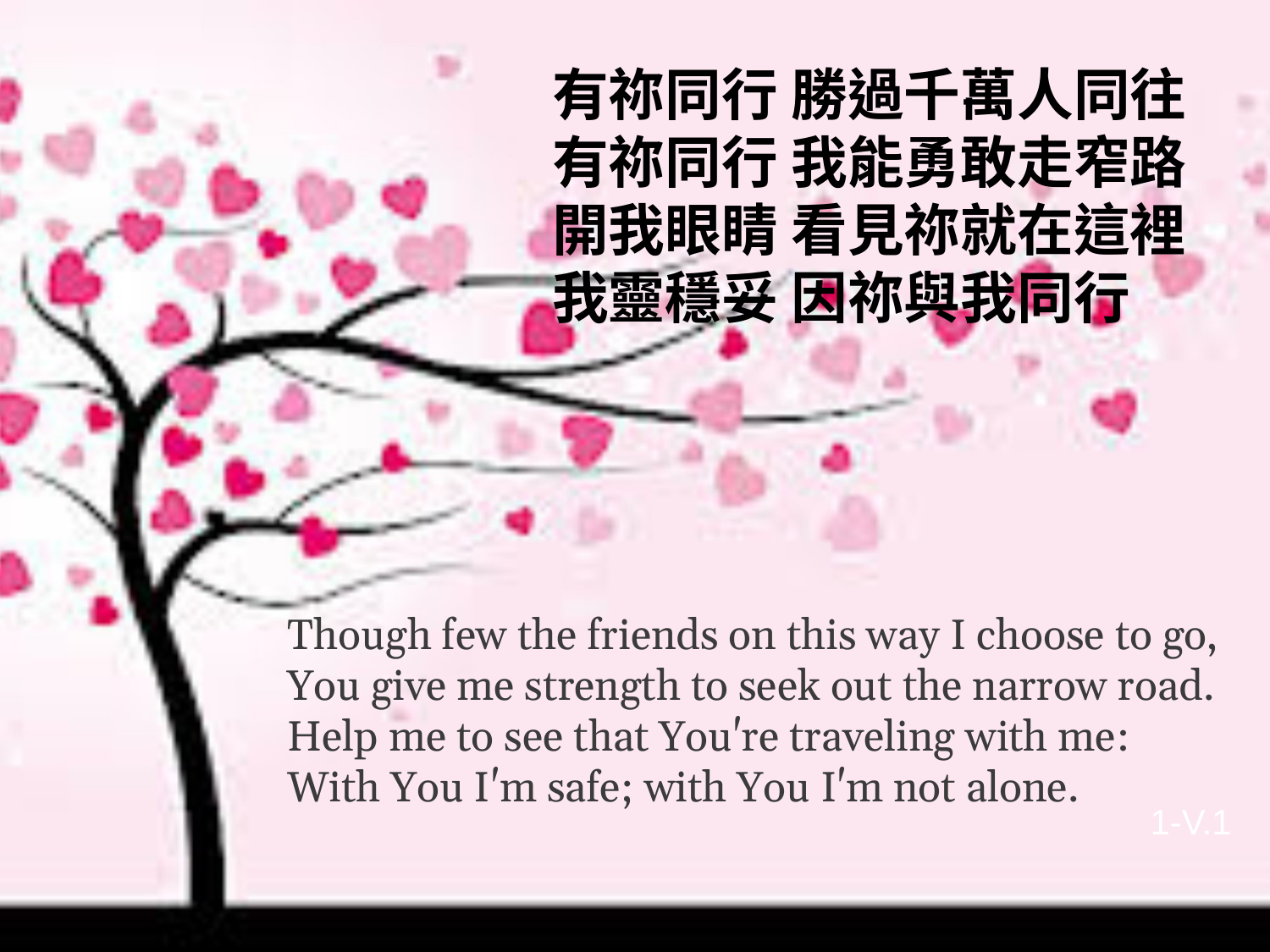

有祢同行 勝過千萬人同往
有祢同行 我能勇敢走窄路
開我眼睛 看見祢就在這裡
我靈穩妥 因祢與我同行
Though few the friends on this way I choose to go,
You give me strength to seek out the narrow road.
Help me to see that You're traveling with me:
With You I'm safe; with You I'm not alone.
1-V.1